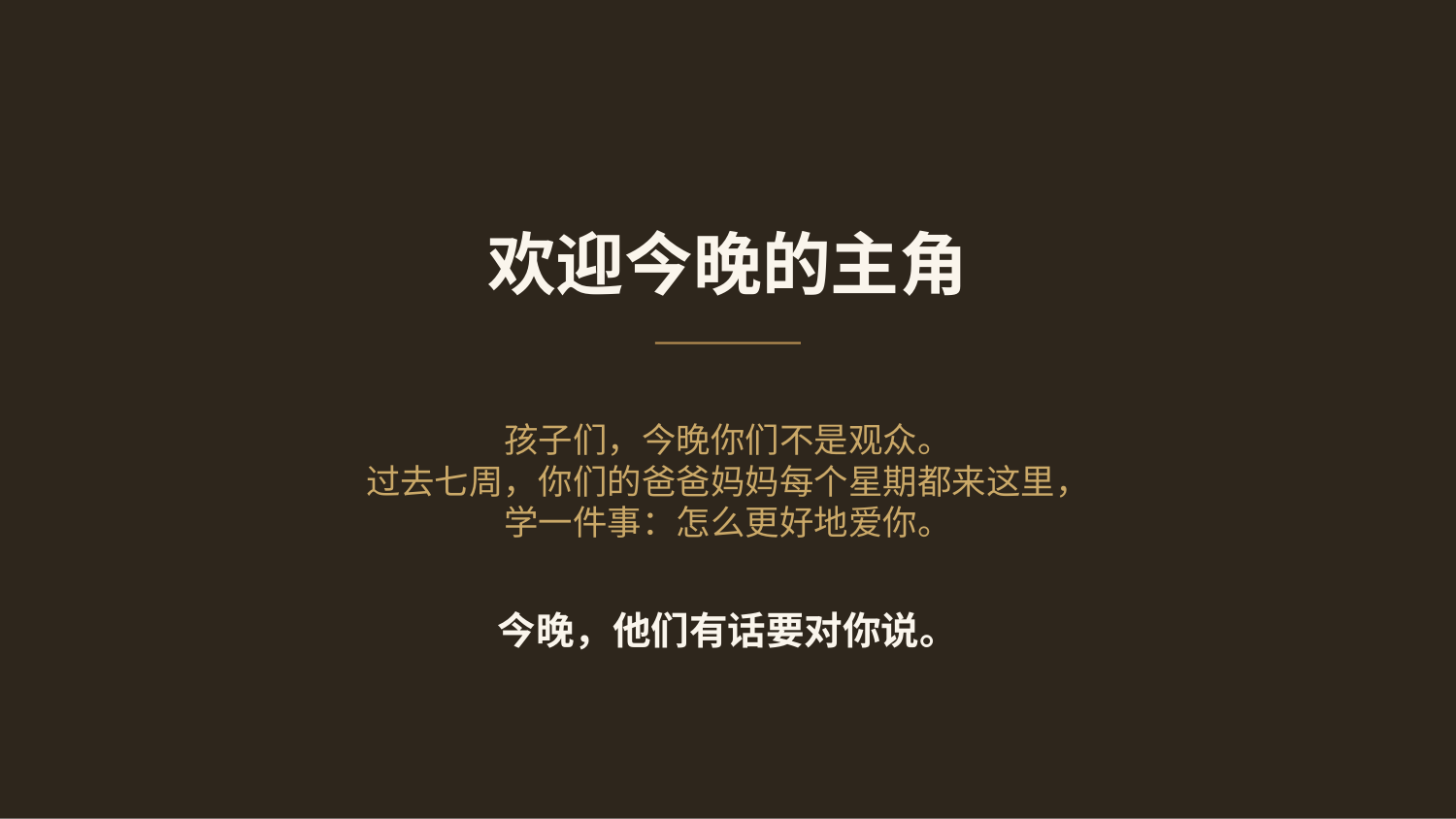

欢迎今晚的主角

孩子们，今晚你们不是观众。
过去七周，你们的爸爸妈妈每个星期都来这里，
学一件事：怎么更好地爱你。
今晚，他们有话要对你说。